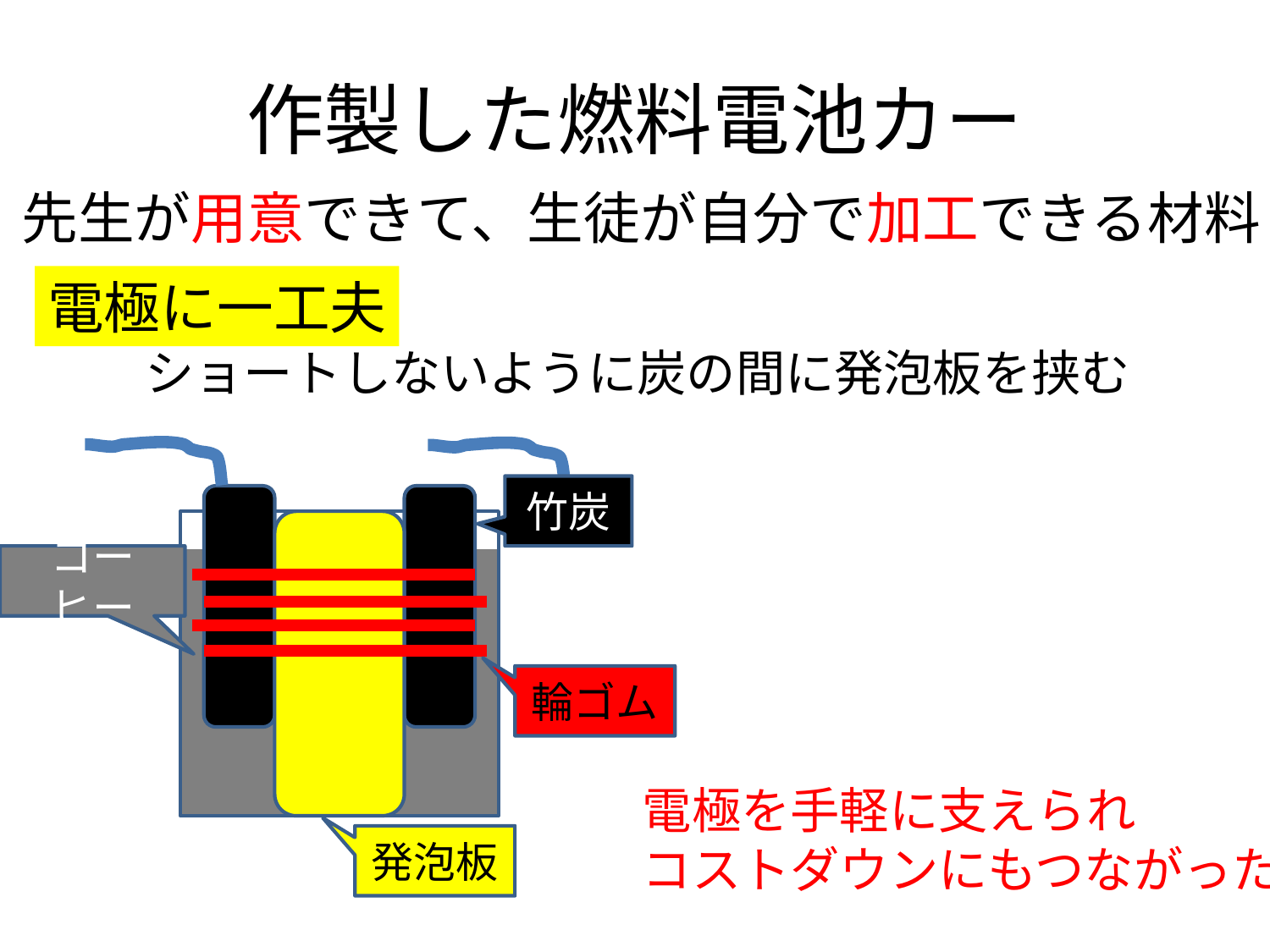

# 作製した燃料電池カー
先生が用意できて、生徒が自分で加工できる材料
電極に一工夫
ショートしないように炭の間に発泡板を挟む

竹炭
コーヒー
輪ゴム
電極を手軽に支えられ
コストダウンにもつながった
発泡板